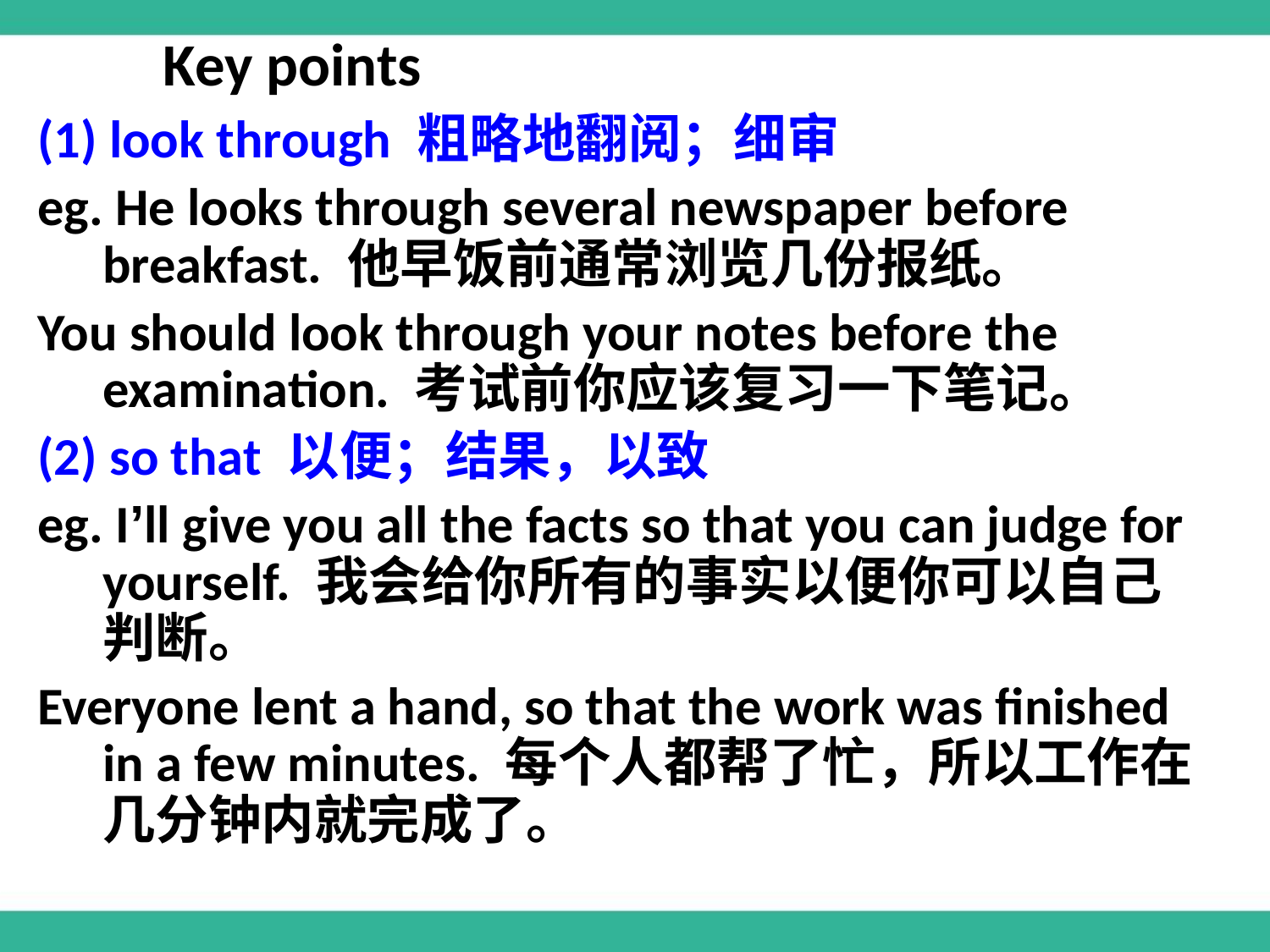

Key points
(1) look through 粗略地翻阅；细审
eg. He looks through several newspaper before breakfast. 他早饭前通常浏览几份报纸。
You should look through your notes before the examination. 考试前你应该复习一下笔记。
(2) so that 以便；结果，以致
eg. I’ll give you all the facts so that you can judge for yourself. 我会给你所有的事实以便你可以自己判断。
Everyone lent a hand, so that the work was finished in a few minutes. 每个人都帮了忙，所以工作在几分钟内就完成了。